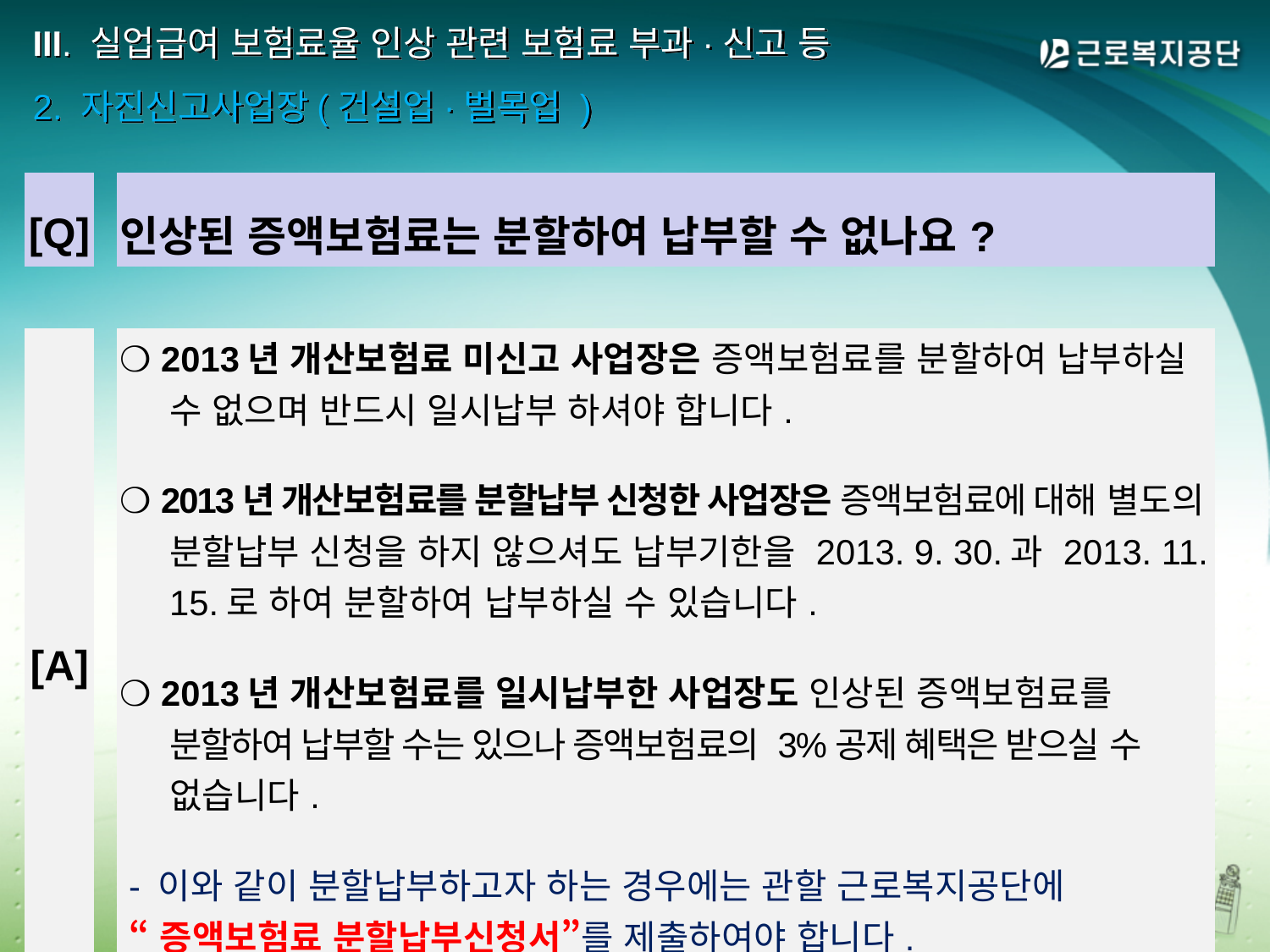

# III. 실업급여 보험료율 인상 관련 보험료 부과·신고 등 2. 자진신고사업장(건설업·벌목업 )
| [Q] |  | 인상된 증액보험료는 분할하여 납부할 수 없나요? |
| --- | --- | --- |
|  |  |  |
| [A] |  | ❍ 2013년 개산보험료 미신고 사업장은 증액보험료를 분할하여 납부하실 수 없으며 반드시 일시납부 하셔야 합니다. ❍ 2013년 개산보험료를 분할납부 신청한 사업장은 증액보험료에 대해 별도의 분할납부 신청을 하지 않으셔도 납부기한을 2013. 9. 30.과 2013. 11. 15.로 하여 분할하여 납부하실 수 있습니다. ❍ 2013년 개산보험료를 일시납부한 사업장도 인상된 증액보험료를 분할하여 납부할 수는 있으나 증액보험료의 3%공제 혜택은 받으실 수 없습니다.  - 이와 같이 분할납부하고자 하는 경우에는 관할 근로복지공단에 “증액보험료 분할납부신청서”를 제출하여야 합니다. |